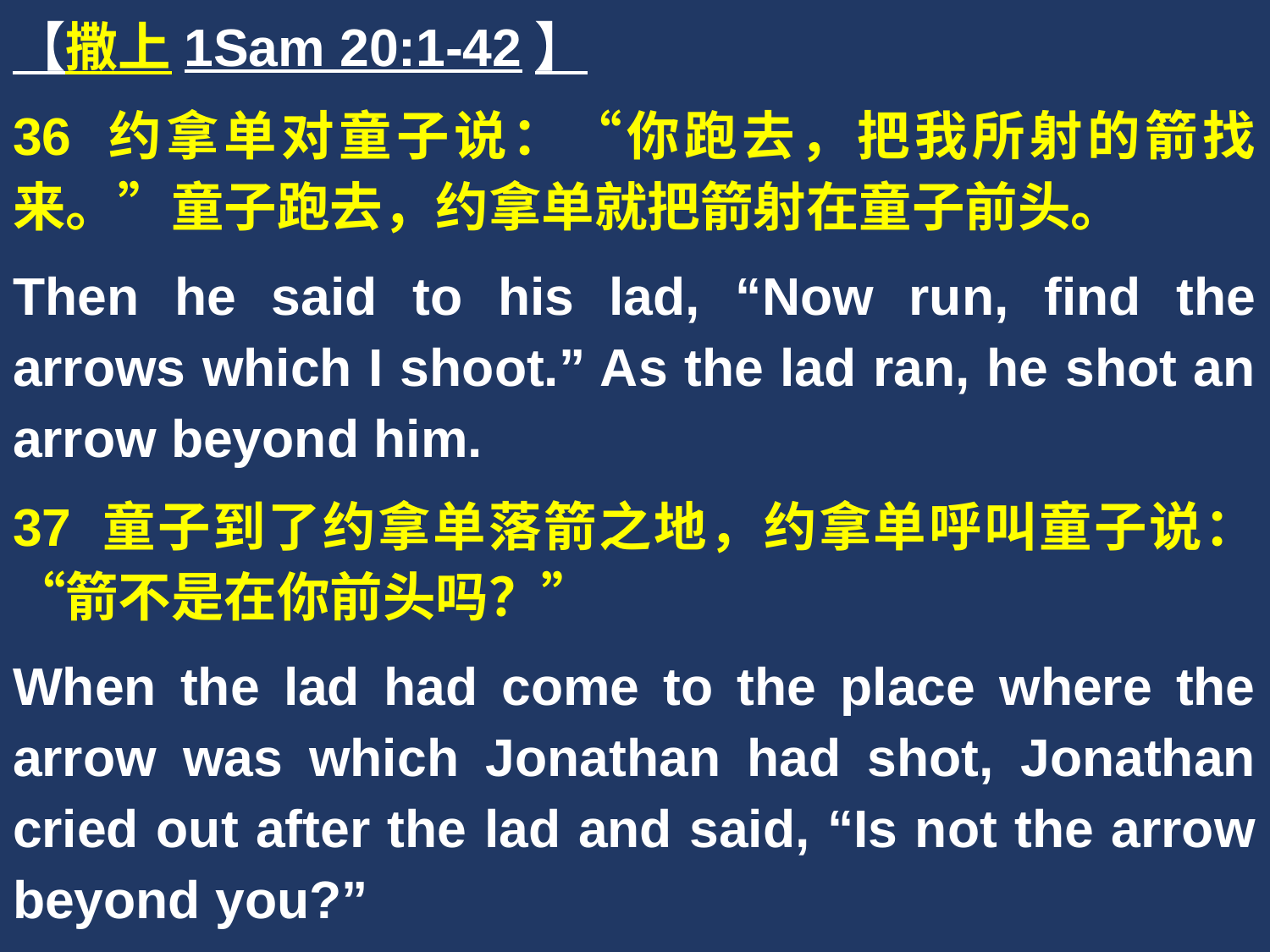

【撒上1Sam 20:1-42】
36 约拿单对童子说：“你跑去，把我所射的箭找来。”童子跑去，约拿单就把箭射在童子前头。
Then he said to his lad, “Now run, find the arrows which I shoot.” As the lad ran, he shot an arrow beyond him.
37 童子到了约拿单落箭之地，约拿单呼叫童子说：“箭不是在你前头吗？”
When the lad had come to the place where the arrow was which Jonathan had shot, Jonathan cried out after the lad and said, “Is not the arrow beyond you?”